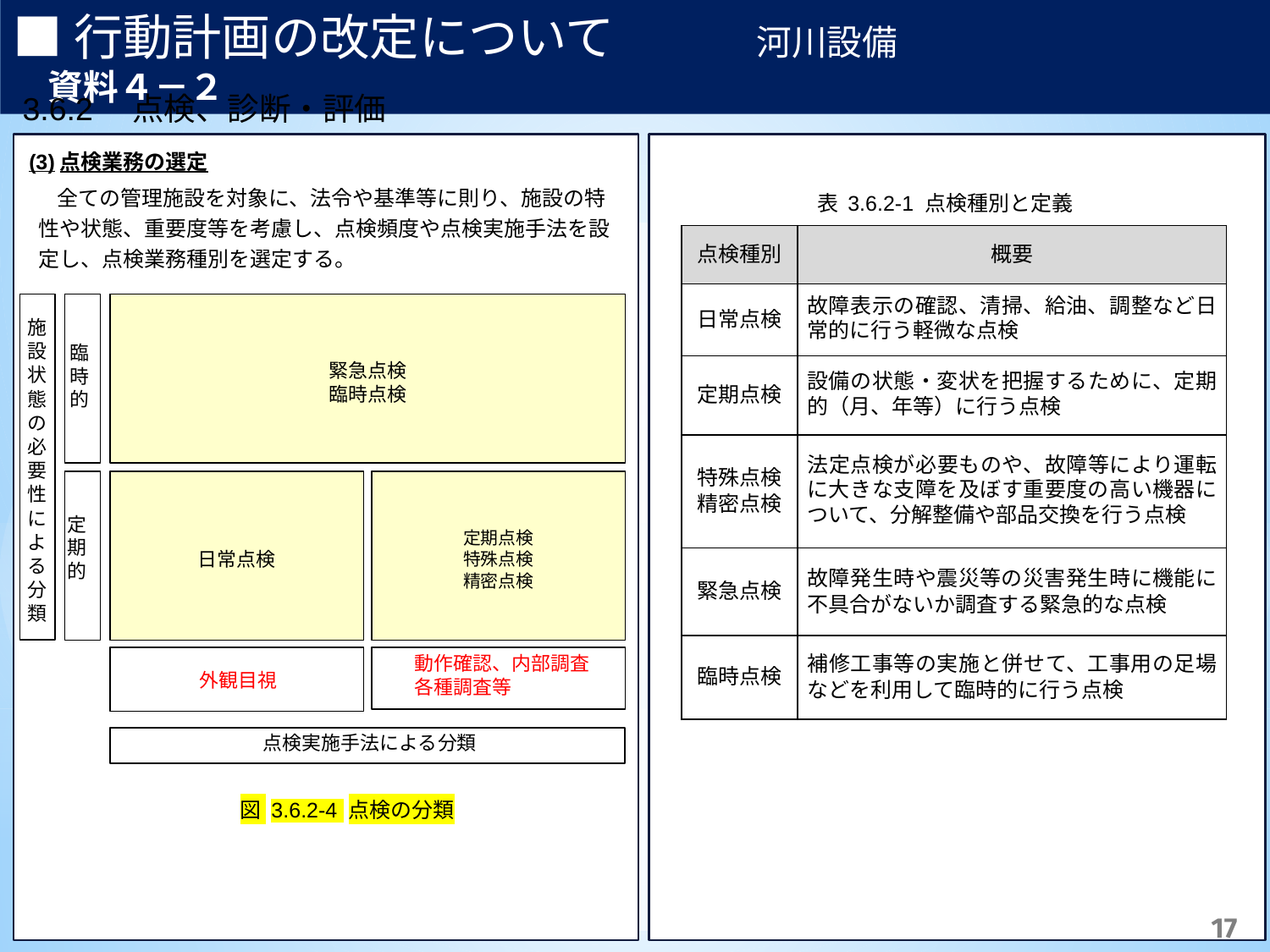

■行動計画の改定について　　　　河川設備　　　　　　　　　　　資料４－２
3.6.2　点検、診断・評価

(3)点検業務の選定
全ての管理施設を対象に、法令や基準等に則り、施設の特性や状態、重要度等を考慮し、点検頻度や点検実施手法を設定し、点検業務種別を選定する。
表 3.6.2-1 点検種別と定義
| 点検種別 | 概要 |
| --- | --- |
| 日常点検 | 故障表示の確認、清掃、給油、調整など日常的に行う軽微な点検 |
| 定期点検 | 設備の状態・変状を把握するために、定期的（月、年等）に行う点検 |
| 特殊点検 精密点検 | 法定点検が必要ものや、故障等により運転に大きな支障を及ぼす重要度の高い機器について、分解整備や部品交換を行う点検 |
| 緊急点検 | 故障発生時や震災等の災害発生時に機能に不具合がないか調査する緊急的な点検 |
| 臨時点検 | 補修工事等の実施と併せて、工事用の足場などを利用して臨時的に行う点検 |

施
設
臨時的
緊急点検
状
臨時点検
態
の
必
要

性
に
定期的
定期点検
よ
日常点検
特殊点検
る
精密点検
分

類

動作確認、内部調査
各種調査等
外観目視

点検実施手法による分類
図 3.6.2-4 点検の分類
17